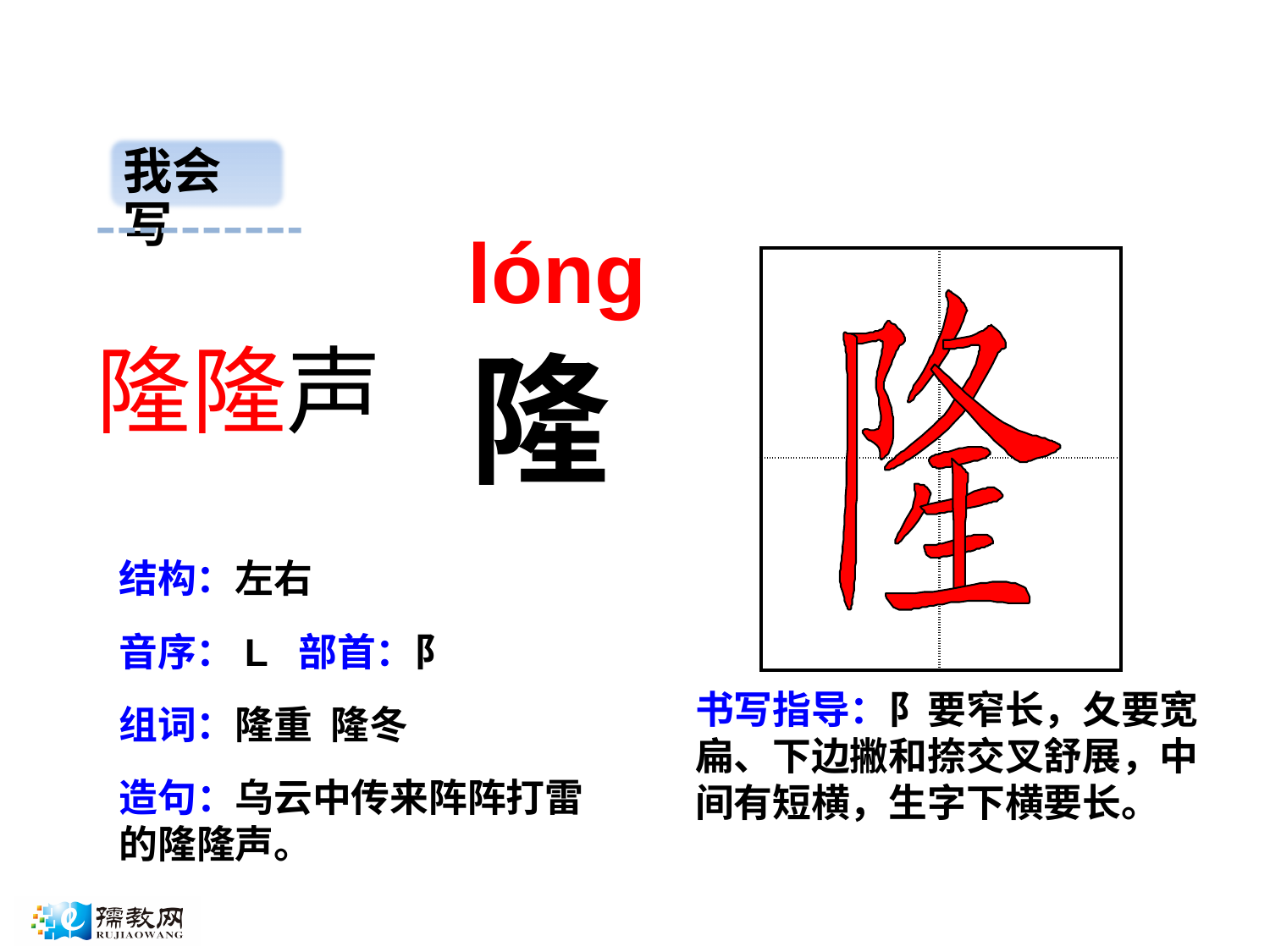

我会写

lóng
|  |  |
| --- | --- |
|  |  |

隆隆声

隆

结构：左右

音序：L  部首：阝
书写指导：阝要窄长，夂要宽扁、下边撇和捺交叉舒展，中间有短横，生字下横要长。
组词：隆重  隆冬
造句：乌云中传来阵阵打雷的隆隆声。